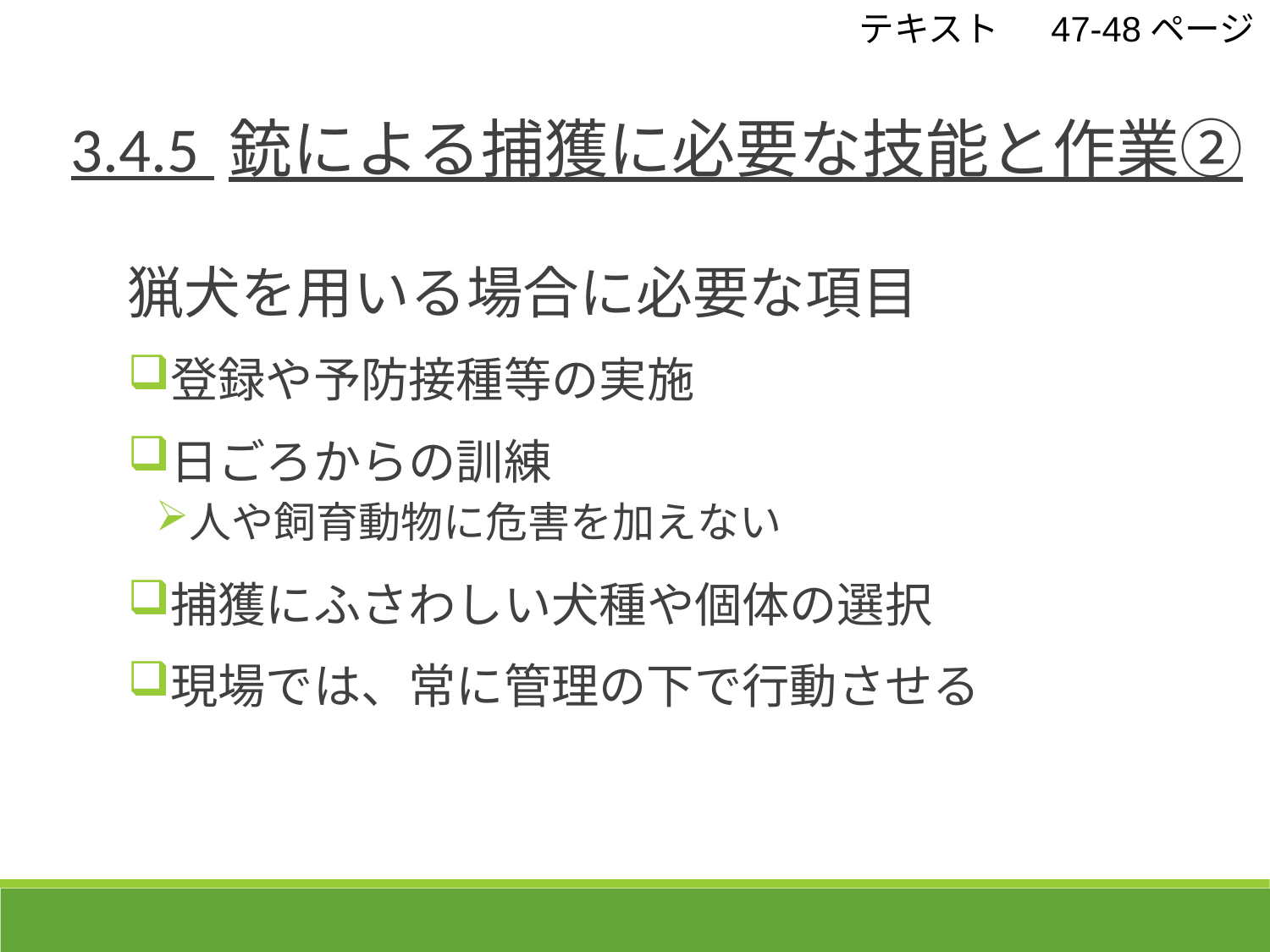

テキスト　 47-48ページ
3.4.5 銃による捕獲に必要な技能と作業②
猟犬を用いる場合に必要な項目
登録や予防接種等の実施
日ごろからの訓練
人や飼育動物に危害を加えない
捕獲にふさわしい犬種や個体の選択
現場では、常に管理の下で行動させる